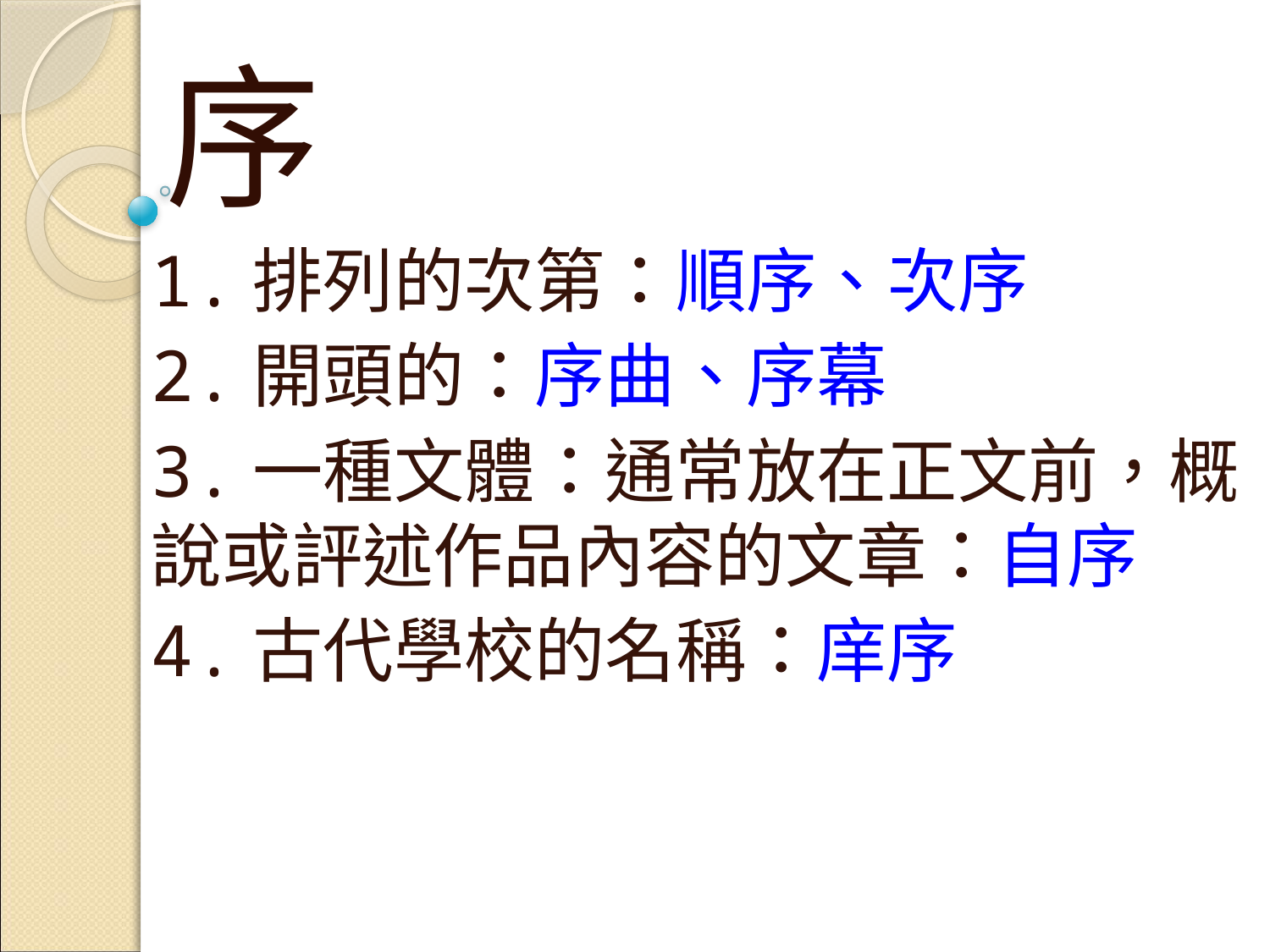

序

1.排列的次第：順序、次序
2.開頭的：序曲、序幕
3.一種文體：通常放在正文前，概說或評述作品內容的文章：自序
4.古代學校的名稱：庠序